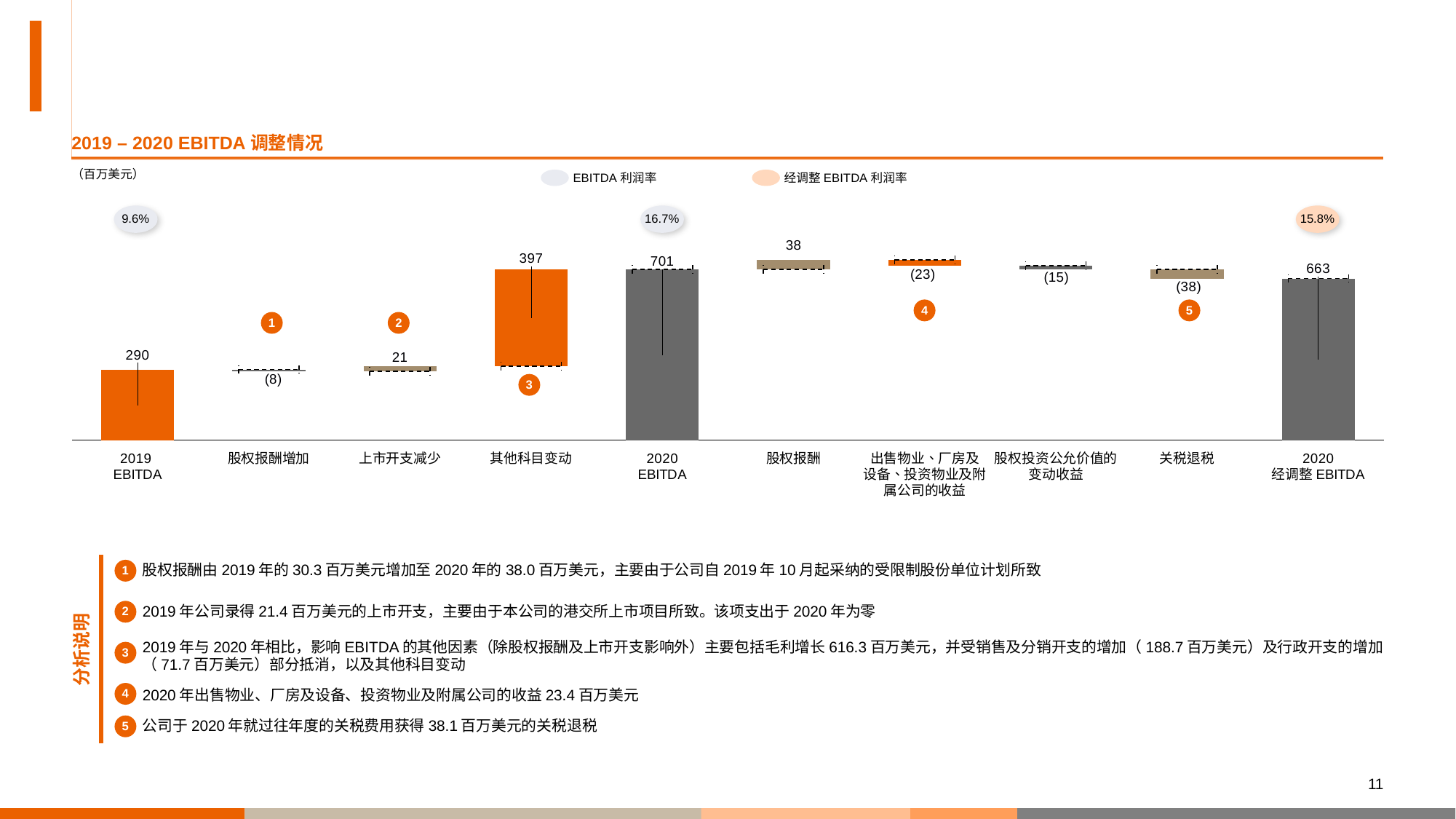

# 调整项 – EBITDA
2019 – 2020 EBITDA调整情况
（百万美元）

EBITDA利润率

经调整EBITDA利润率
9.6%
16.7%
15.8%

### Chart

| Category | Adjusted RT | Data | Series Line |
|---|---|---|---|
| 2019
EBITDA | 0.0 | 290.0 | None |
| 股权报酬增加 | 282.3 | 7.699999999999999 | 290.0 |
| 上市开支减少 | 282.3 | 21.4 | 282.3 |
| 其他科目变动 | 303.7 | 397.3 | 303.7 |
| 2020
EBITDA | 0.0 | 701.0 | 701.0 |
| 股权报酬 | 701.0 | 38.0 | 701.0 |
| 出售物业、厂房及
设备、投资物业及附属公司的收益 | 715.6 | 23.4 | 739.0 |
| 股权投资公允价值的变动收益 | 701.0 | 14.6 | 715.6 |
| 关税退税 | 662.9 | 38.1 | 701.0 |
| 2020
经调整EBITDA | 0.0 | 662.9 | 662.9 |
4
5
1
2
3
分析说明
1
股权报酬由2019年的30.3百万美元增加至2020年的38.0百万美元，主要由于公司自2019年10月起采纳的受限制股份单位计划所致
2
2019年公司录得21.4百万美元的上市开支，主要由于本公司的港交所上市项目所致。该项支出于2020年为零
2019年与2020年相比，影响EBITDA的其他因素（除股权报酬及上市开支影响外）主要包括毛利增长616.3百万美元，并受销售及分销开支的增加（188.7百万美元）及行政开支的增加（71.7百万美元）部分抵消，以及其他科目变动
3
4
2020年出售物业、厂房及设备、投资物业及附属公司的收益23.4百万美元
5
公司于2020年就过往年度的关税费用获得38.1百万美元的关税退税
11